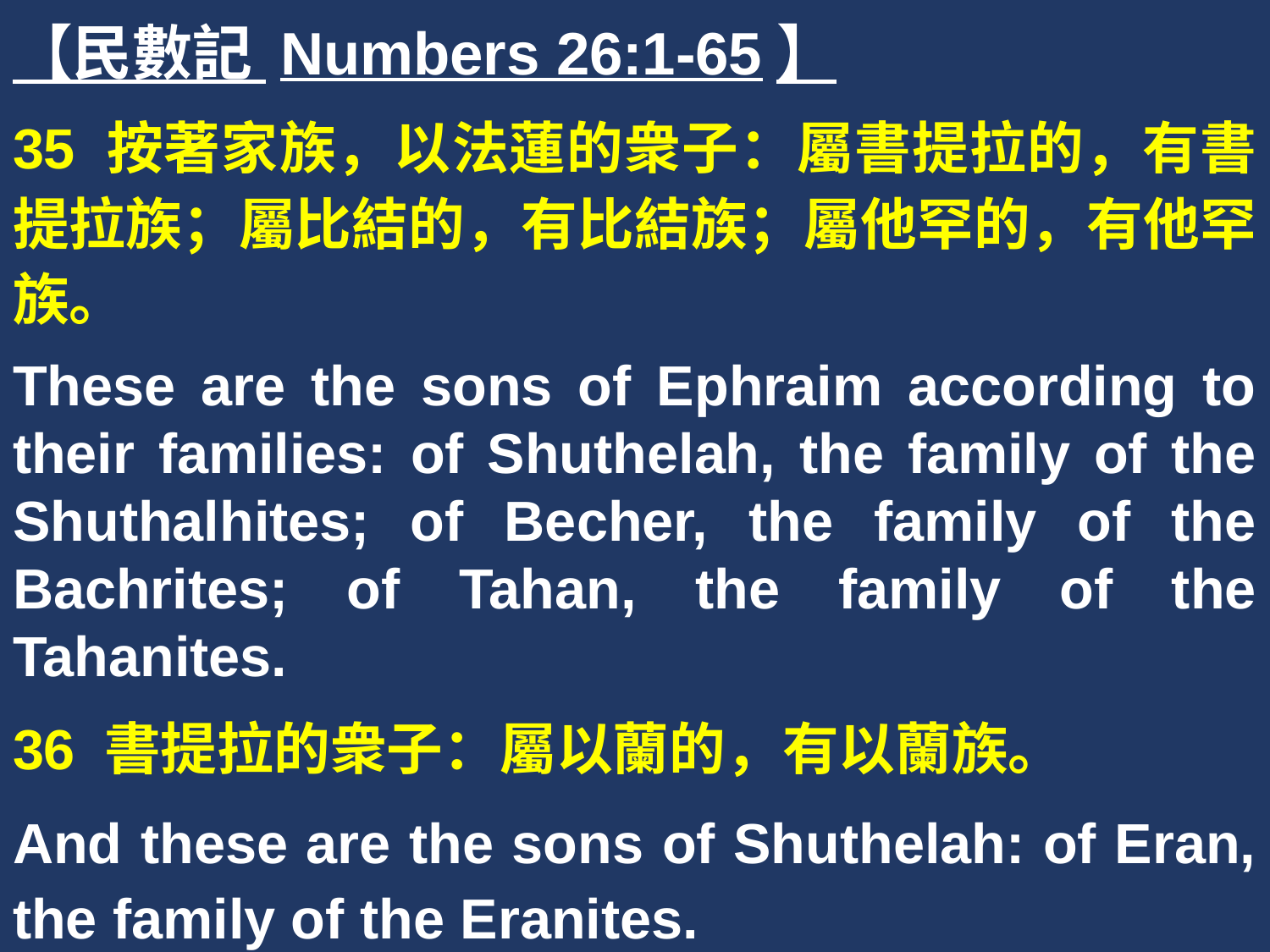

【民數記 Numbers 26:1-65】
35 按著家族，以法蓮的衆子：屬書提拉的，有書提拉族；屬比結的，有比結族；屬他罕的，有他罕族。
These are the sons of Ephraim according to their families: of Shuthelah, the family of the Shuthalhites; of Becher, the family of the Bachrites; of Tahan, the family of the Tahanites.
36 書提拉的衆子：屬以蘭的，有以蘭族。
And these are the sons of Shuthelah: of Eran, the family of the Eranites.